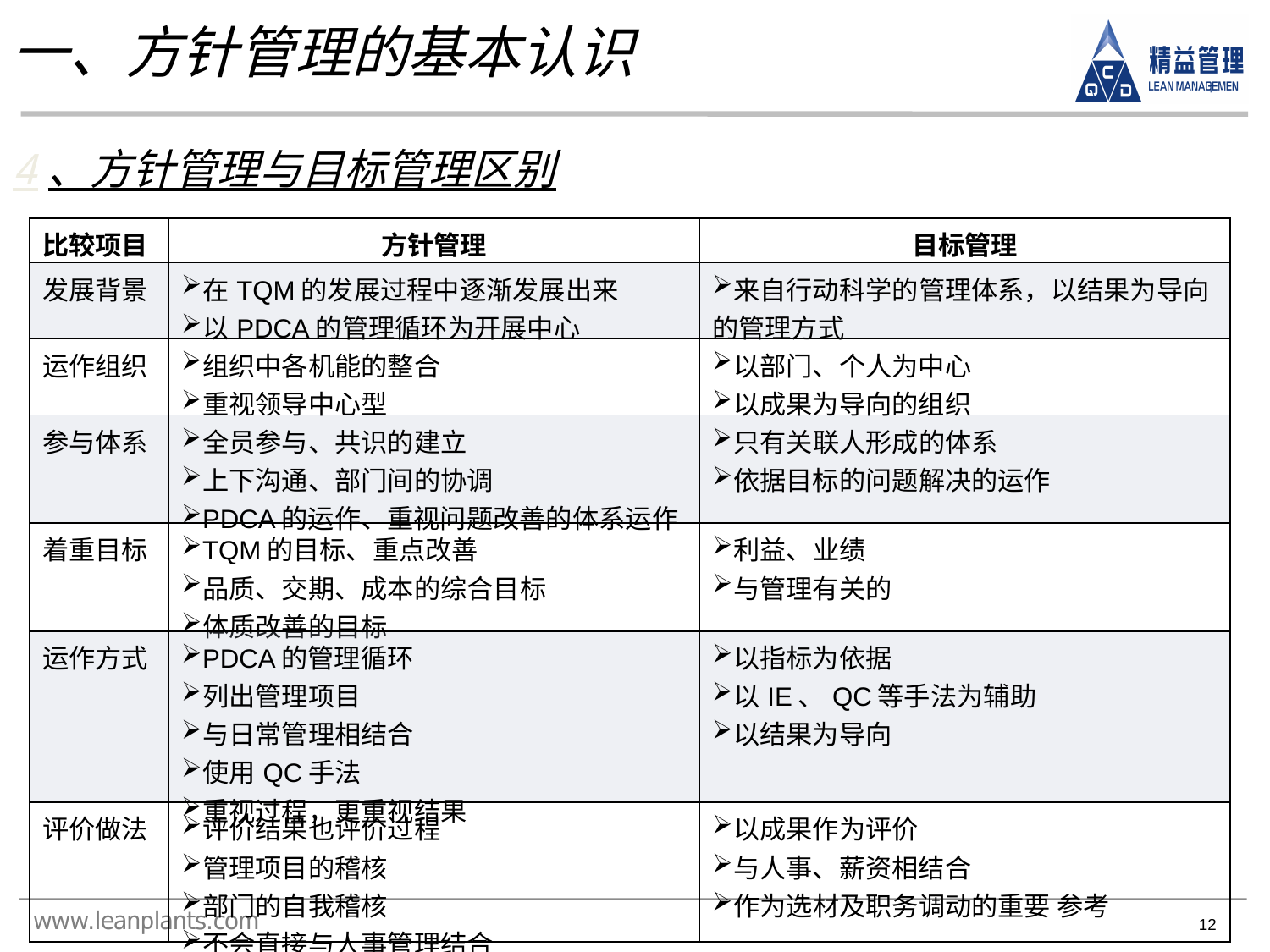

一、方针管理的基本认识
4、方针管理与目标管理区别
| 比较项目 | 方针管理 | 目标管理 |
| --- | --- | --- |
| 发展背景 | 在TQM的发展过程中逐渐发展出来 以PDCA的管理循环为开展中心 | 来自行动科学的管理体系，以结果为导向的管理方式 |
| 运作组织 | 组织中各机能的整合 重视领导中心型 | 以部门、个人为中心 以成果为导向的组织 |
| 参与体系 | 全员参与、共识的建立 上下沟通、部门间的协调 PDCA的运作、重视问题改善的体系运作 | 只有关联人形成的体系 依据目标的问题解决的运作 |
| 着重目标 | TQM的目标、重点改善 品质、交期、成本的综合目标 体质改善的目标 | 利益、业绩 与管理有关的 |
| 运作方式 | PDCA的管理循环 列出管理项目 与日常管理相结合 使用QC手法 重视过程，更重视结果 | 以指标为依据 以IE、QC等手法为辅助 以结果为导向 |
| 评价做法 | 评价结果也评价过程 管理项目的稽核 部门的自我稽核 不会直接与人事管理结合 | 以成果作为评价 与人事、薪资相结合 作为选材及职务调动的重要 参考 |